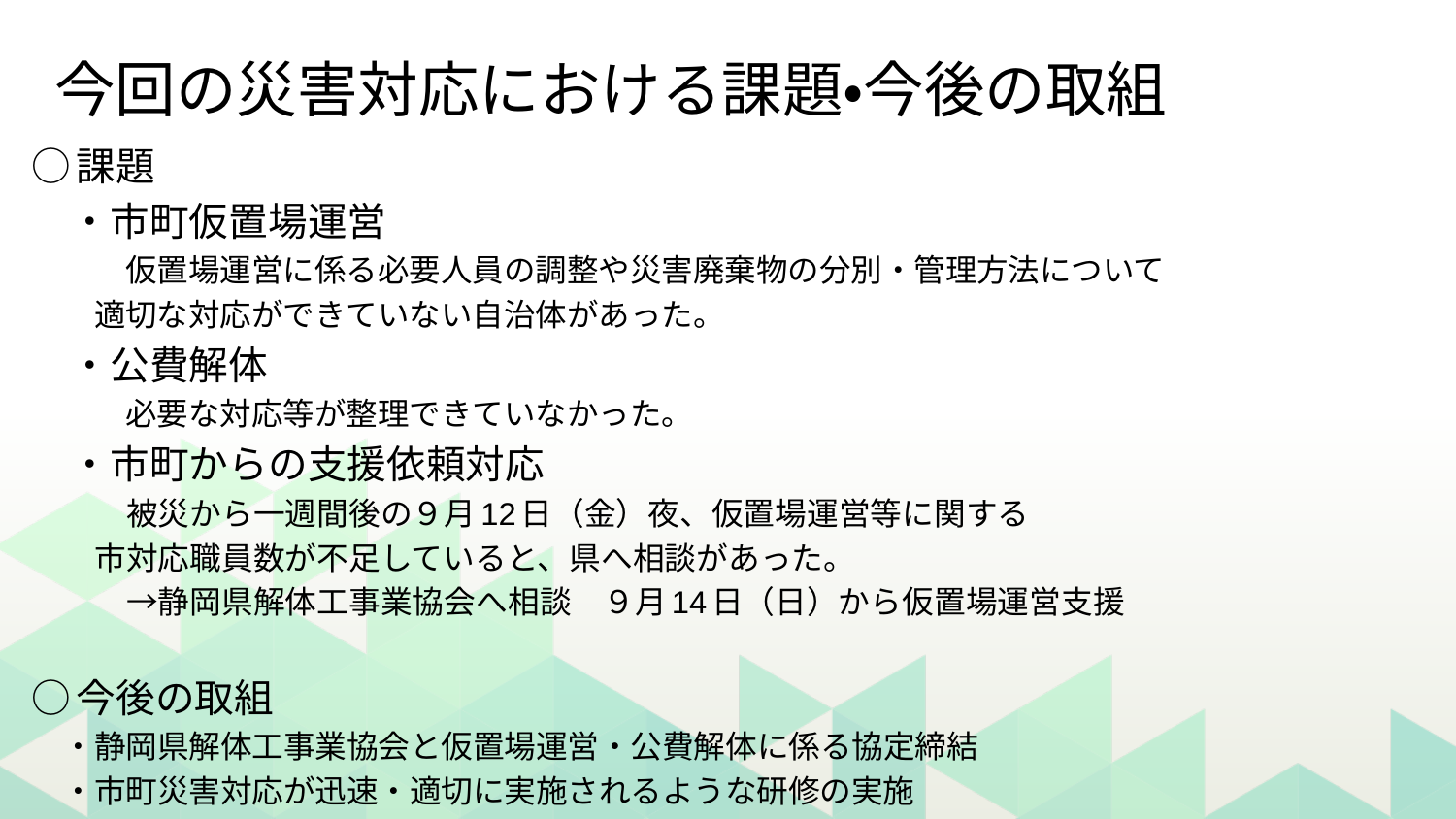

# 今回の災害対応における課題・今後の取組
○課題
　・市町仮置場運営
　　　仮置場運営に係る必要人員の調整や災害廃棄物の分別・管理方法について
　　適切な対応ができていない自治体があった。
　・公費解体
　　　必要な対応等が整理できていなかった。
　・市町からの支援依頼対応
　　　被災から一週間後の９月12日（金）夜、仮置場運営等に関する
　　市対応職員数が不足していると、県へ相談があった。
　　　→静岡県解体工事業協会へ相談　９月14日（日）から仮置場運営支援

○今後の取組
　・静岡県解体工事業協会と仮置場運営・公費解体に係る協定締結
　・市町災害対応が迅速・適切に実施されるような研修の実施